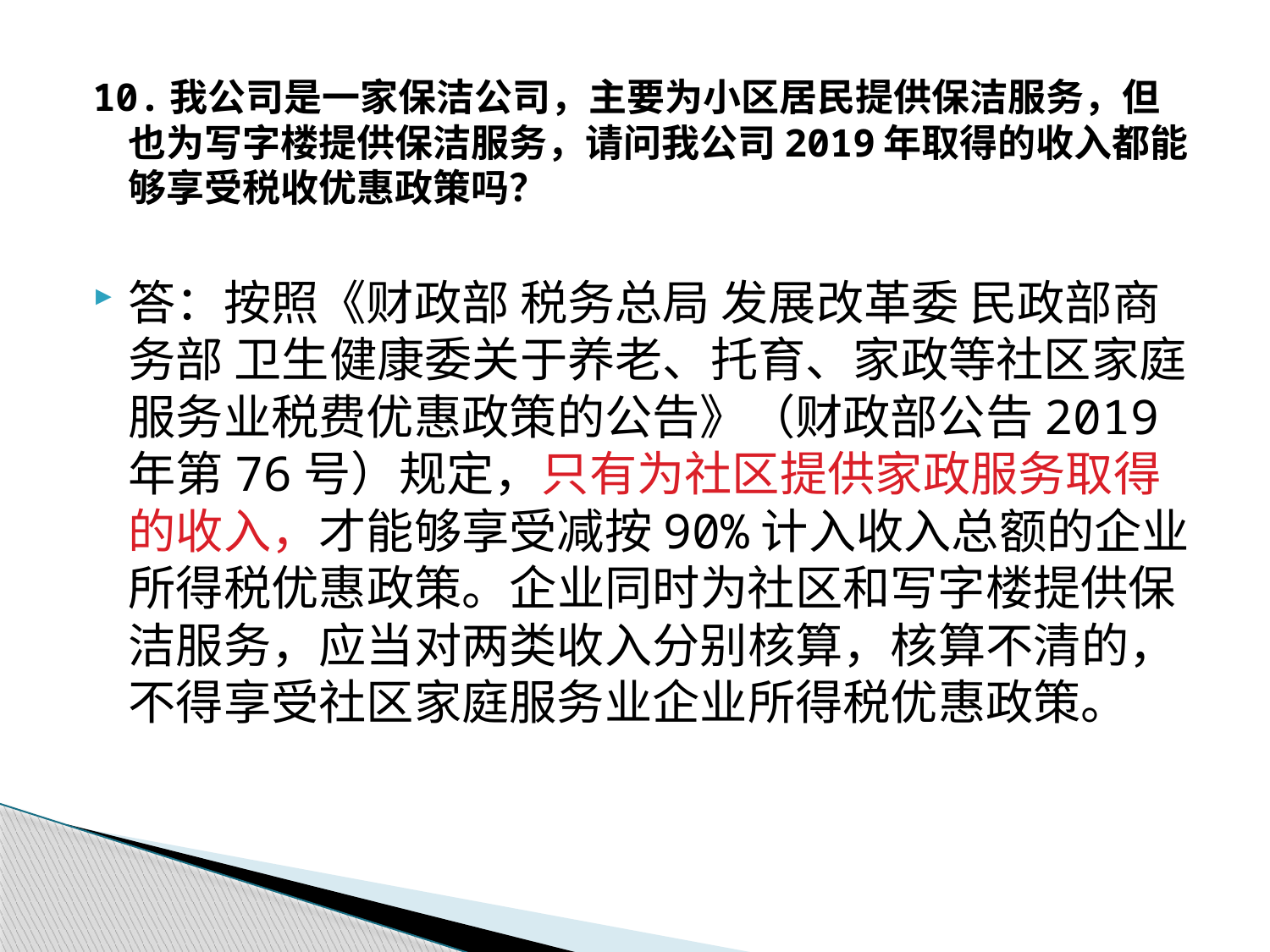

# 10.我公司是一家保洁公司，主要为小区居民提供保洁服务，但也为写字楼提供保洁服务，请问我公司2019年取得的收入都能够享受税收优惠政策吗？
答：按照《财政部 税务总局 发展改革委 民政部商务部 卫生健康委关于养老、托育、家政等社区家庭服务业税费优惠政策的公告》（财政部公告2019年第76号）规定，只有为社区提供家政服务取得的收入，才能够享受减按90%计入收入总额的企业所得税优惠政策。企业同时为社区和写字楼提供保洁服务，应当对两类收入分别核算，核算不清的，不得享受社区家庭服务业企业所得税优惠政策。